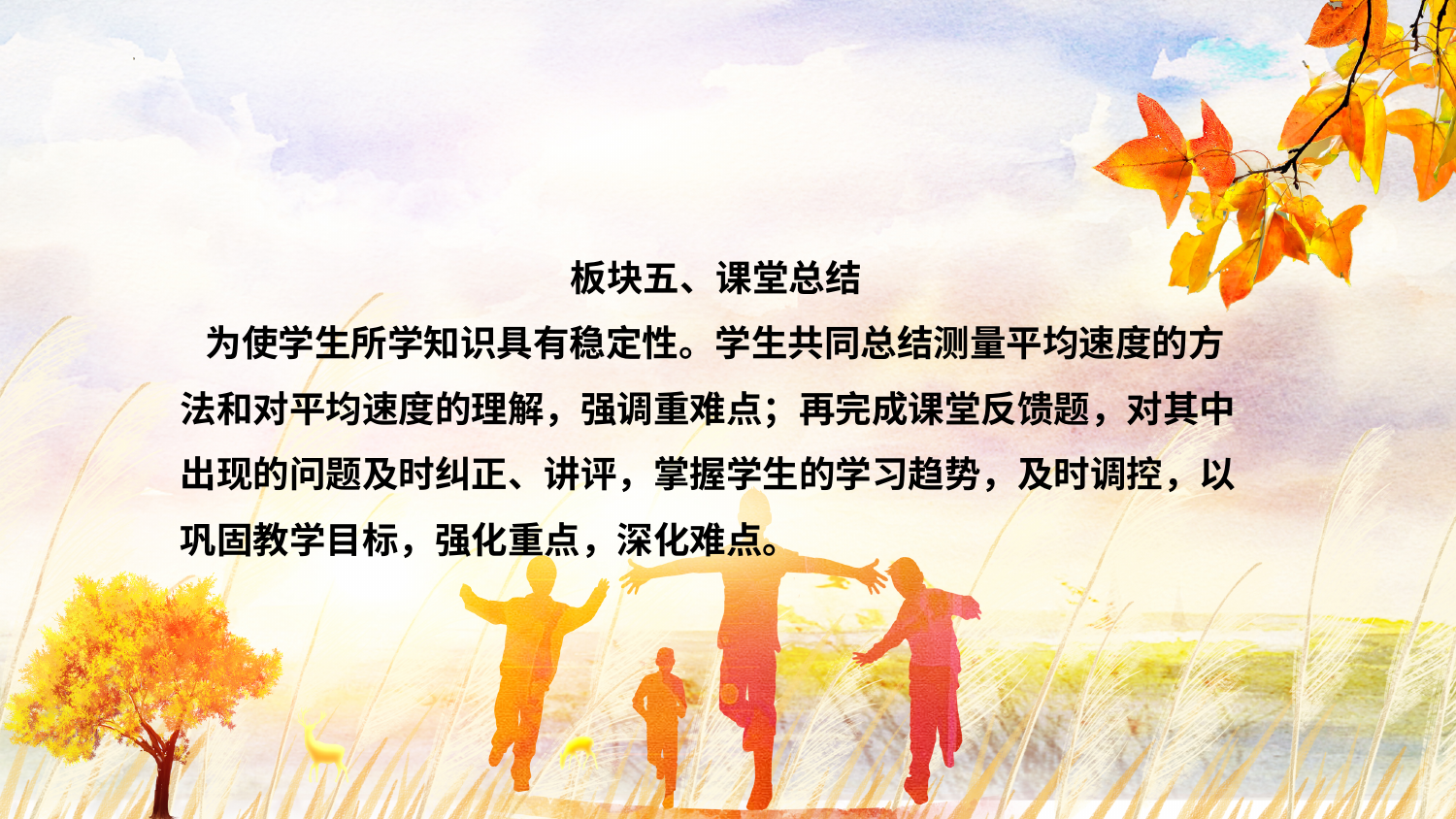

板块五、课堂总结
  为使学生所学知识具有稳定性。学生共同总结测量平均速度的方法和对平均速度的理解，强调重难点；再完成课堂反馈题，对其中出现的问题及时纠正、讲评，掌握学生的学习趋势，及时调控，以巩固教学目标，强化重点，深化难点。